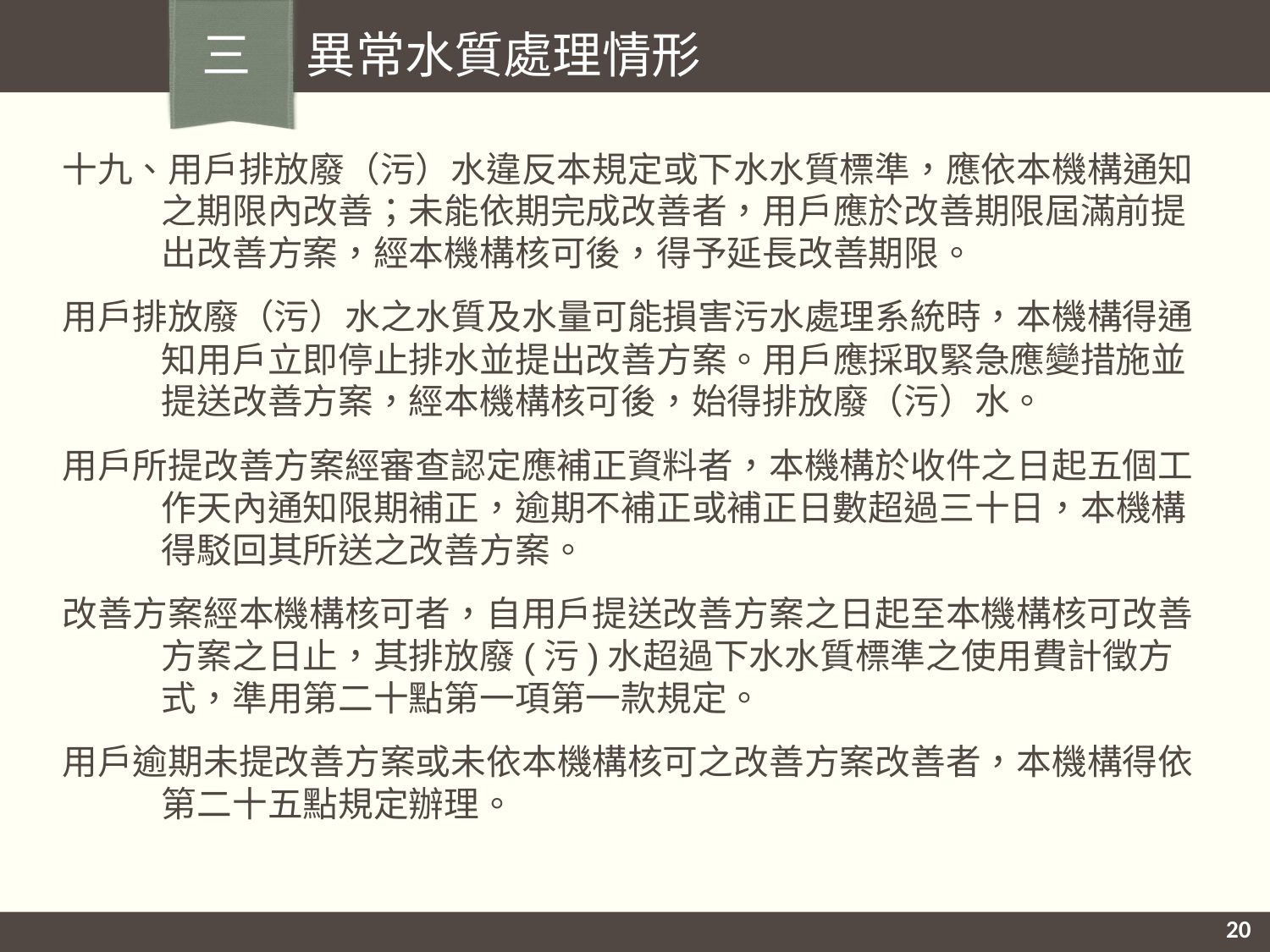

三     異常水質處理情形
十九、用戶排放廢（污）水違反本規定或下水水質標準，應依本機構通知之期限內改善；未能依期完成改善者，用戶應於改善期限屆滿前提出改善方案，經本機構核可後，得予延長改善期限。
用戶排放廢（污）水之水質及水量可能損害污水處理系統時，本機構得通知用戶立即停止排水並提出改善方案。用戶應採取緊急應變措施並提送改善方案，經本機構核可後，始得排放廢（污）水。
用戶所提改善方案經審查認定應補正資料者，本機構於收件之日起五個工作天內通知限期補正，逾期不補正或補正日數超過三十日，本機構得駁回其所送之改善方案。
改善方案經本機構核可者，自用戶提送改善方案之日起至本機構核可改善方案之日止，其排放廢(污)水超過下水水質標準之使用費計徵方式，準用第二十點第一項第一款規定。
用戶逾期未提改善方案或未依本機構核可之改善方案改善者，本機構得依第二十五點規定辦理。
20